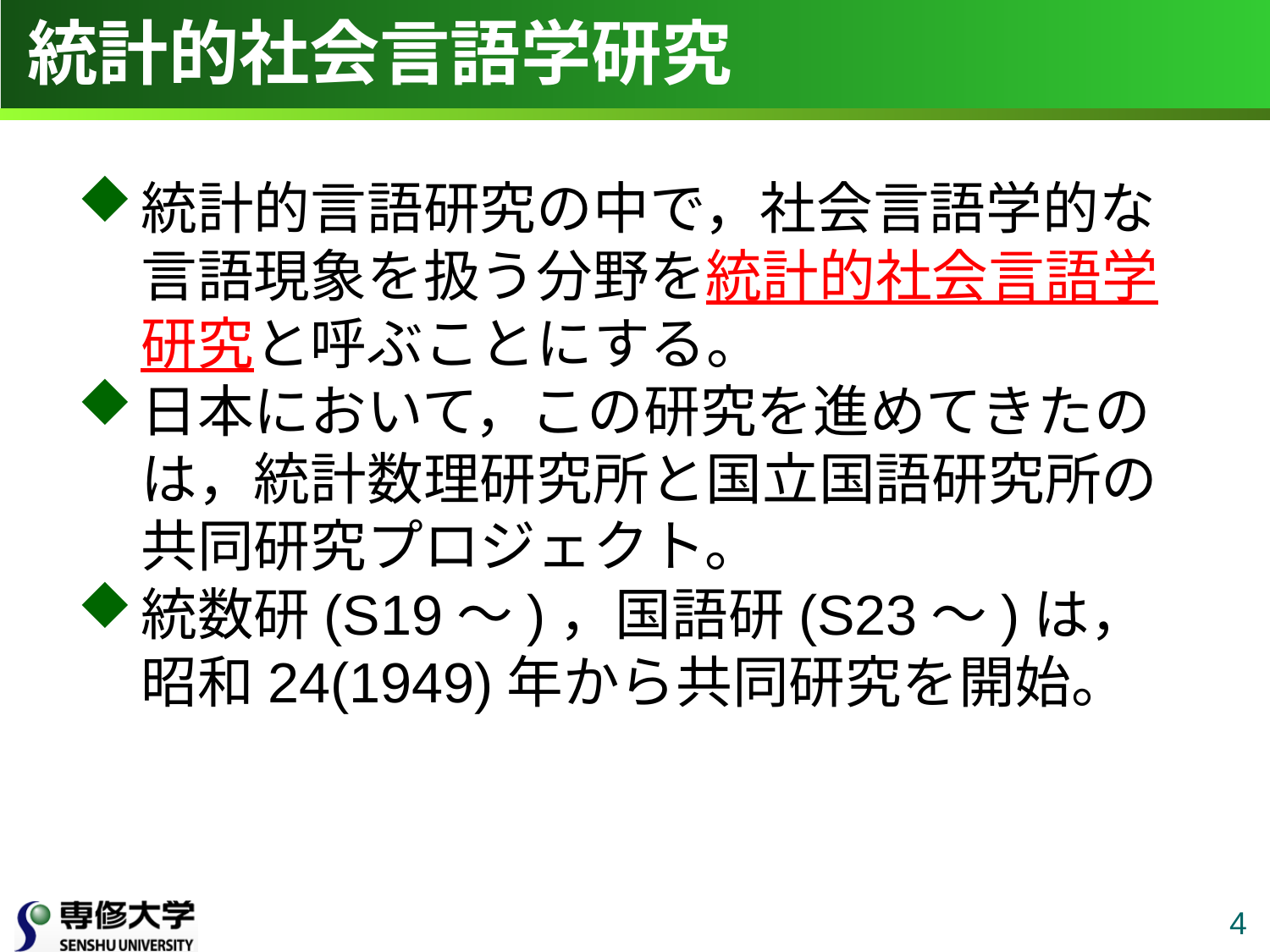

# 統計的社会言語学研究
統計的言語研究の中で，社会言語学的な言語現象を扱う分野を統計的社会言語学研究と呼ぶことにする。
日本において，この研究を進めてきたのは，統計数理研究所と国立国語研究所の共同研究プロジェクト。
統数研(S19～)，国語研(S23～)は，昭和24(1949)年から共同研究を開始。
4